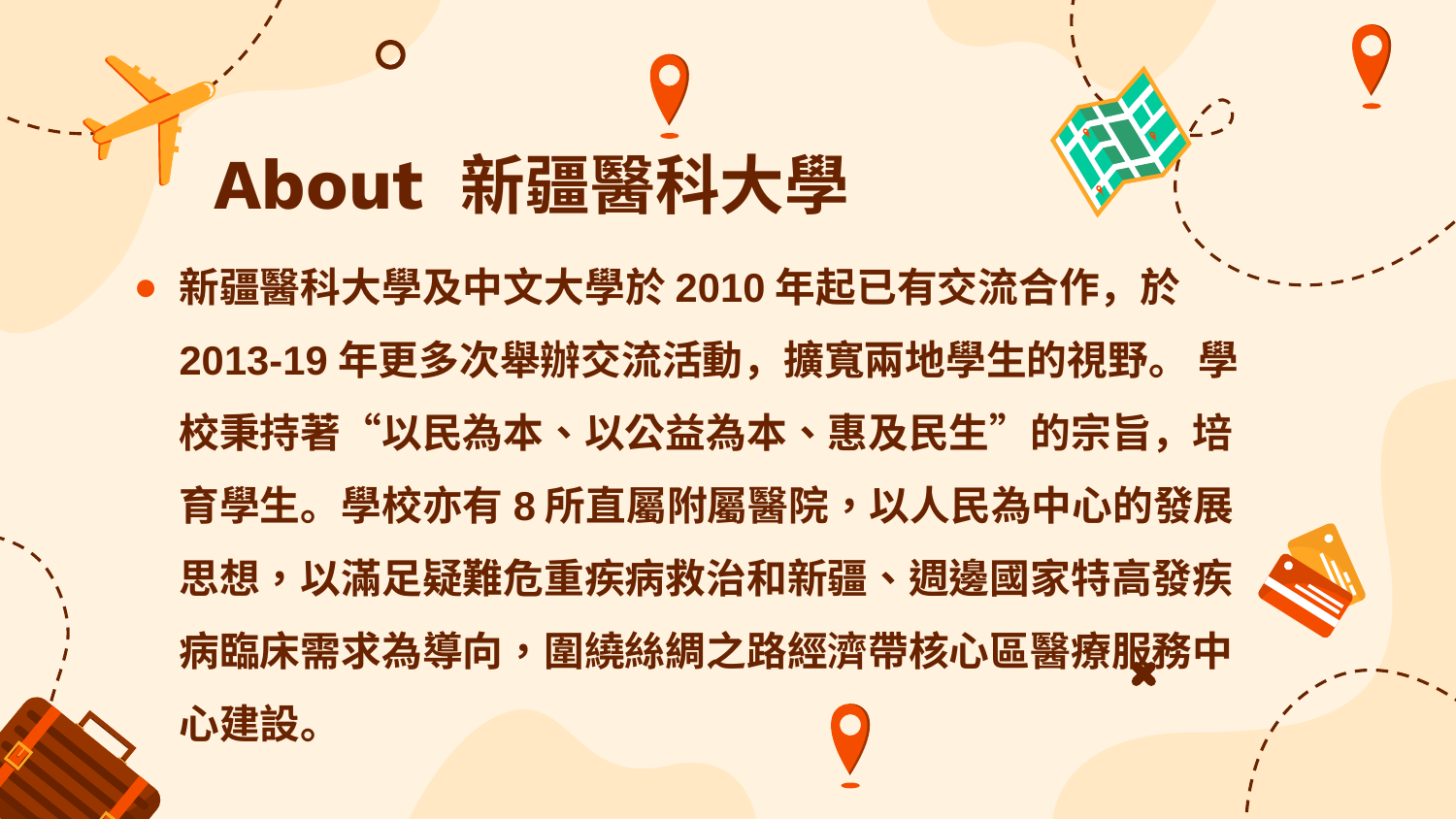

# About 新疆醫科大學

新疆醫科大學及中文大學於2010年起已有交流合作，於2013-19年更多次舉辦交流活動，擴寬兩地學生的視野。 學校秉持著“以民為本、以公益為本、惠及民生”的宗旨，培育學生。學校亦有8所直屬附屬醫院，以人民為中心的發展思想，以滿足疑難危重疾病救治和新疆、週邊國家特高發疾病臨床需求為導向，圍繞絲綢之路經濟帶核心區醫療服務中心建設。